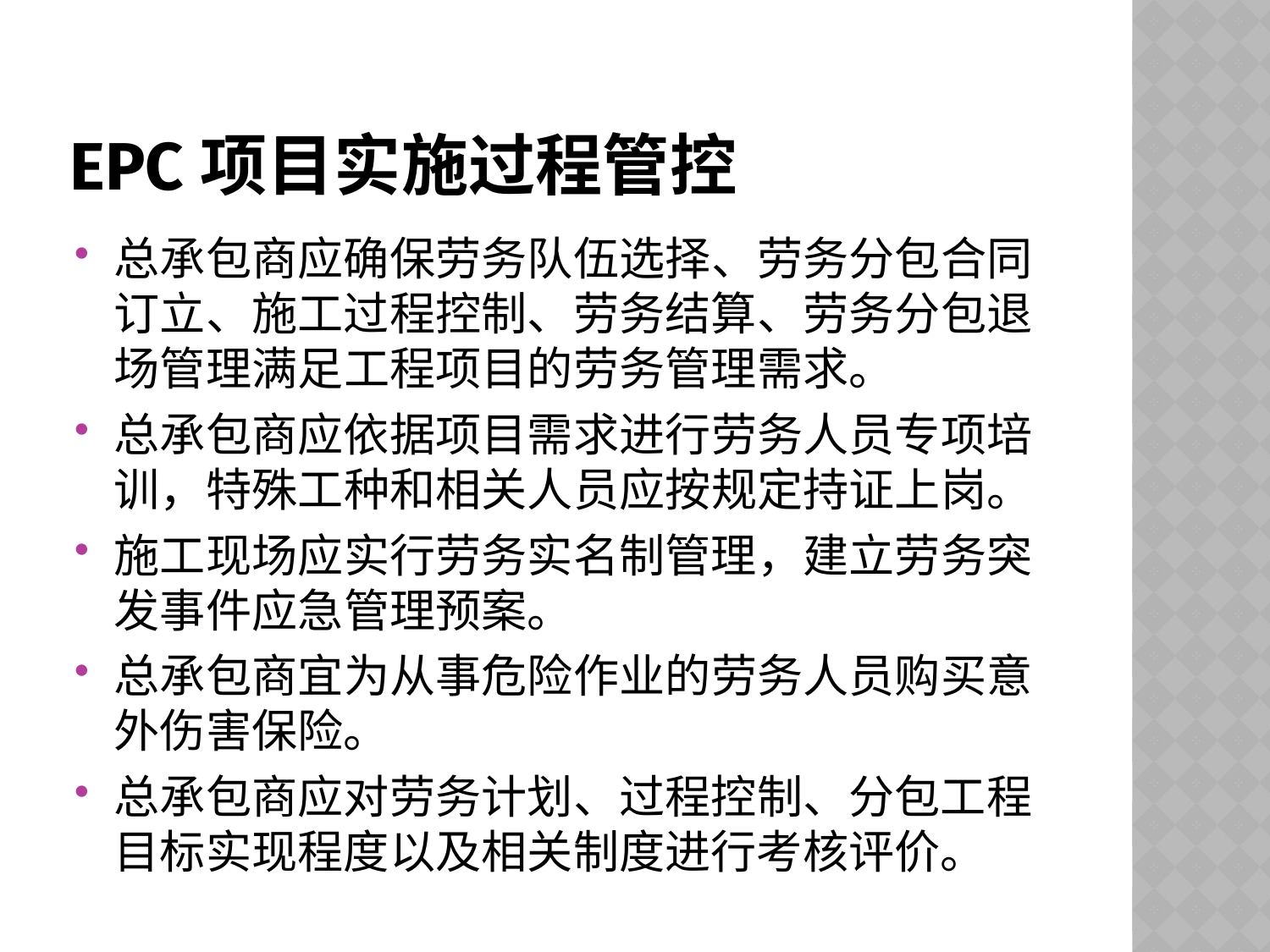

# EPC项目实施过程管控
总承包商应确保劳务队伍选择、劳务分包合同订立、施工过程控制、劳务结算、劳务分包退场管理满足工程项目的劳务管理需求。
总承包商应依据项目需求进行劳务人员专项培训，特殊工种和相关人员应按规定持证上岗。
施工现场应实行劳务实名制管理，建立劳务突发事件应急管理预案。
总承包商宜为从事危险作业的劳务人员购买意外伤害保险。
总承包商应对劳务计划、过程控制、分包工程目标实现程度以及相关制度进行考核评价。